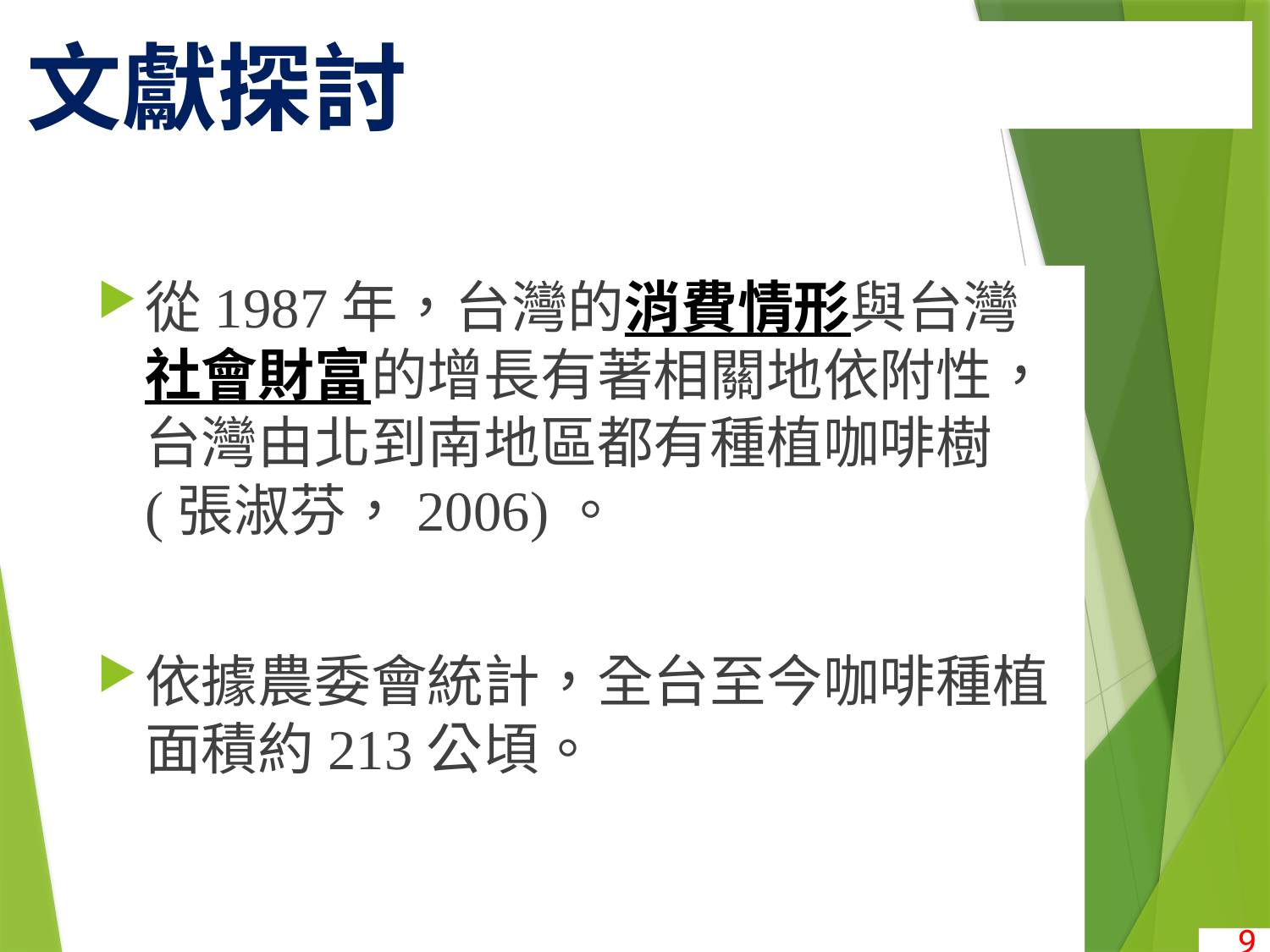

# 文獻探討
從1987年，台灣的消費情形與台灣社會財富的增長有著相關地依附性，台灣由北到南地區都有種植咖啡樹(張淑芬，2006)。

依據農委會統計，全台至今咖啡種植面積約213公頃。

9